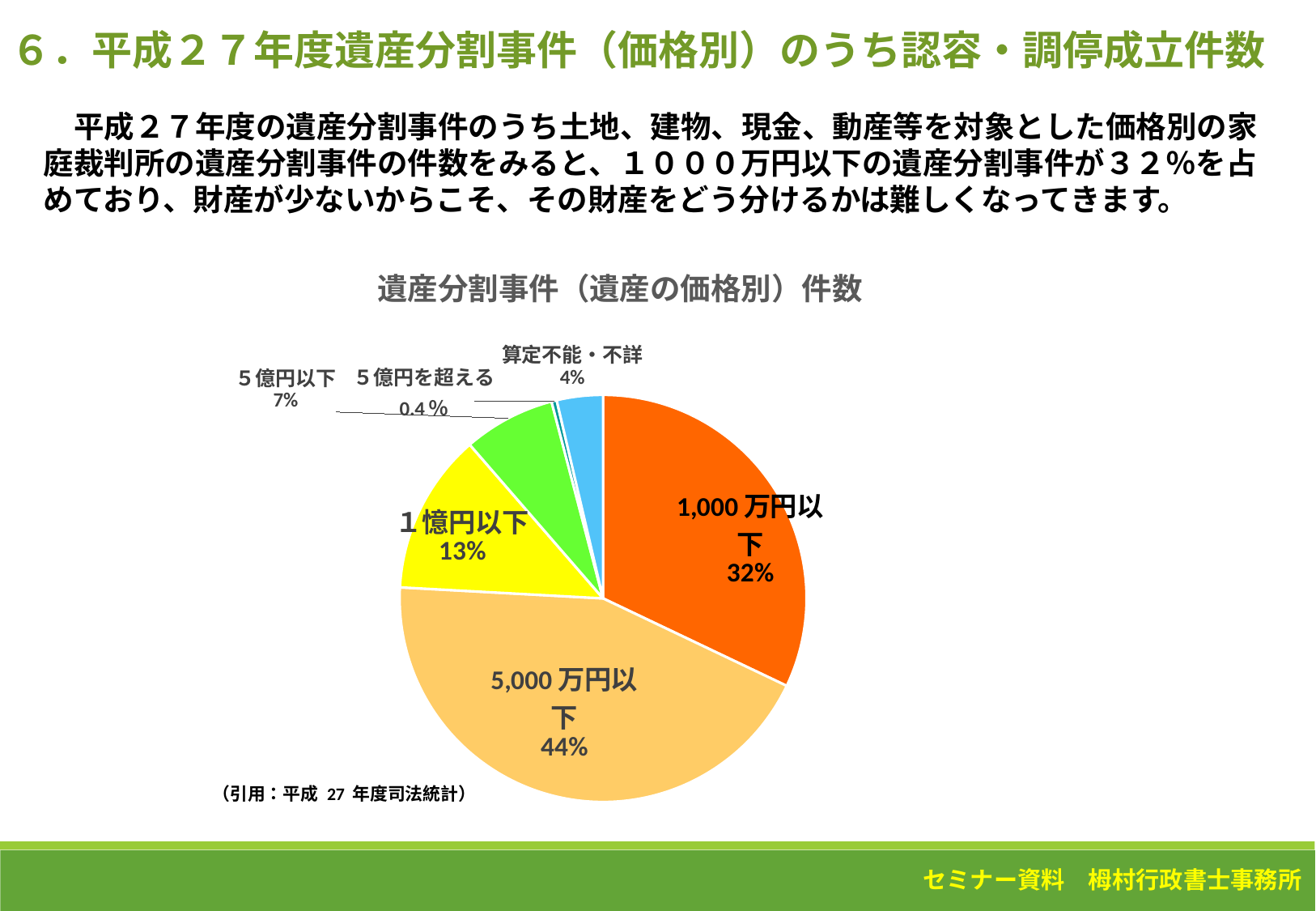

６．平成２７年度遺産分割事件（価格別）のうち認容・調停成立件数
　平成２７年度の遺産分割事件のうち土地、建物、現金、動産等を対象とした価格別の家庭裁判所の遺産分割事件の件数をみると、１０００万円以下の遺産分割事件が３２％を占めており、財産が少ないからこそ、その財産をどう分けるかは難しくなってきます。

### Chart: 遺産分割事件（遺産の価格別）件数

| Category | 割合（％） |
|---|---|
| 1,000万円以下 | 0.3207222699914015 |
| 5,000万円以下 | 0.43790689104532615 |
| １憶円以下 | 0.1276255988207837 |
| ５億円以下 | 0.07296400933546247 |
| ５億円を超える | 0.004176391106743643 |
| 算定不能・不詳 | 0.03660483970028252 |
セミナー資料　栂村行政書士事務所